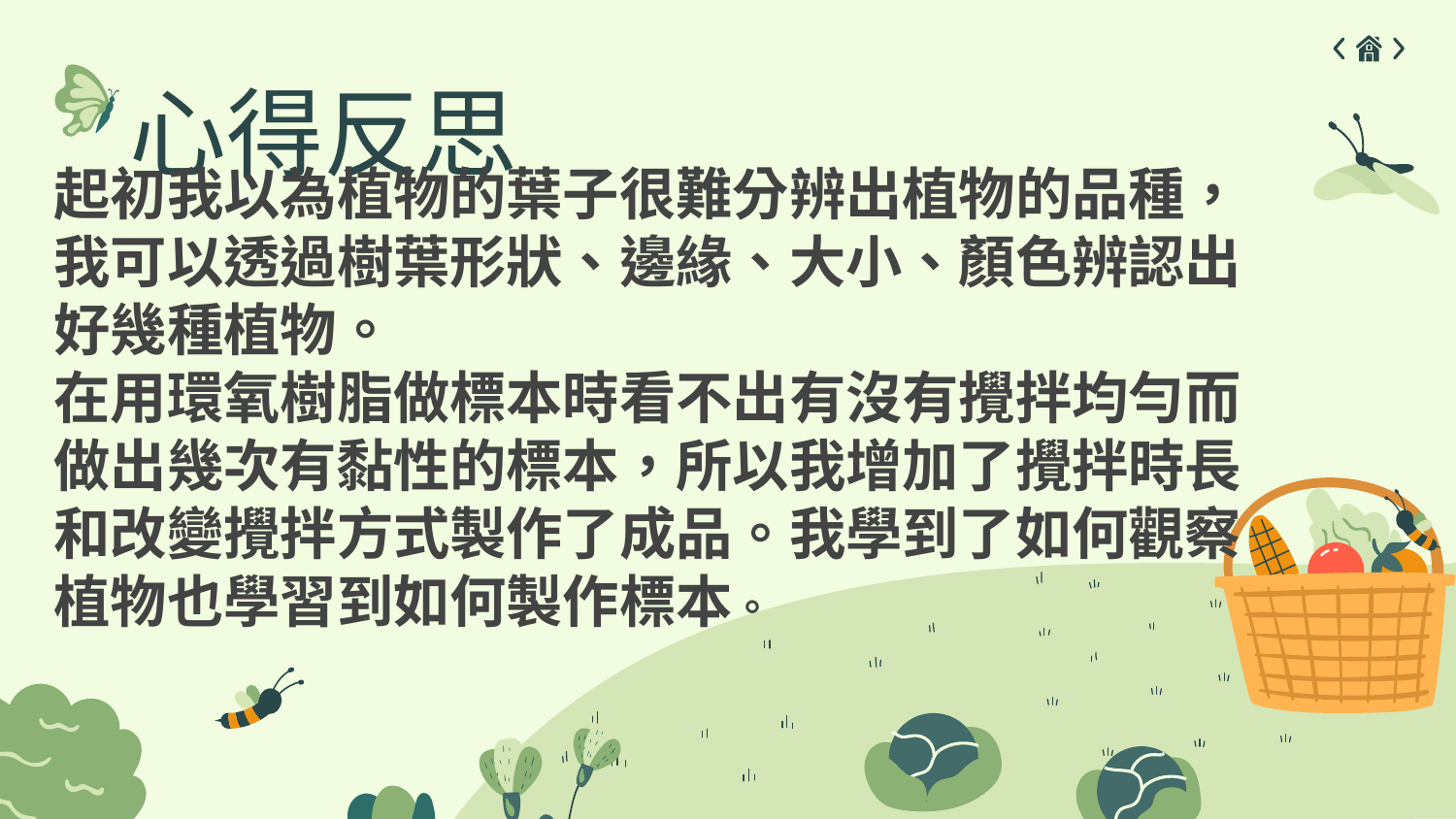

# 心得反思
起初我以為植物的葉子很難分辨出植物的品種，我可以透過樹葉形狀、邊緣、大小、顏色辨認出好幾種植物。
在用環氧樹脂做標本時看不出有沒有攪拌均勻而做出幾次有黏性的標本，所以我增加了攪拌時長和改變攪拌方式製作了成品。我學到了如何觀察植物也學習到如何製作標本。